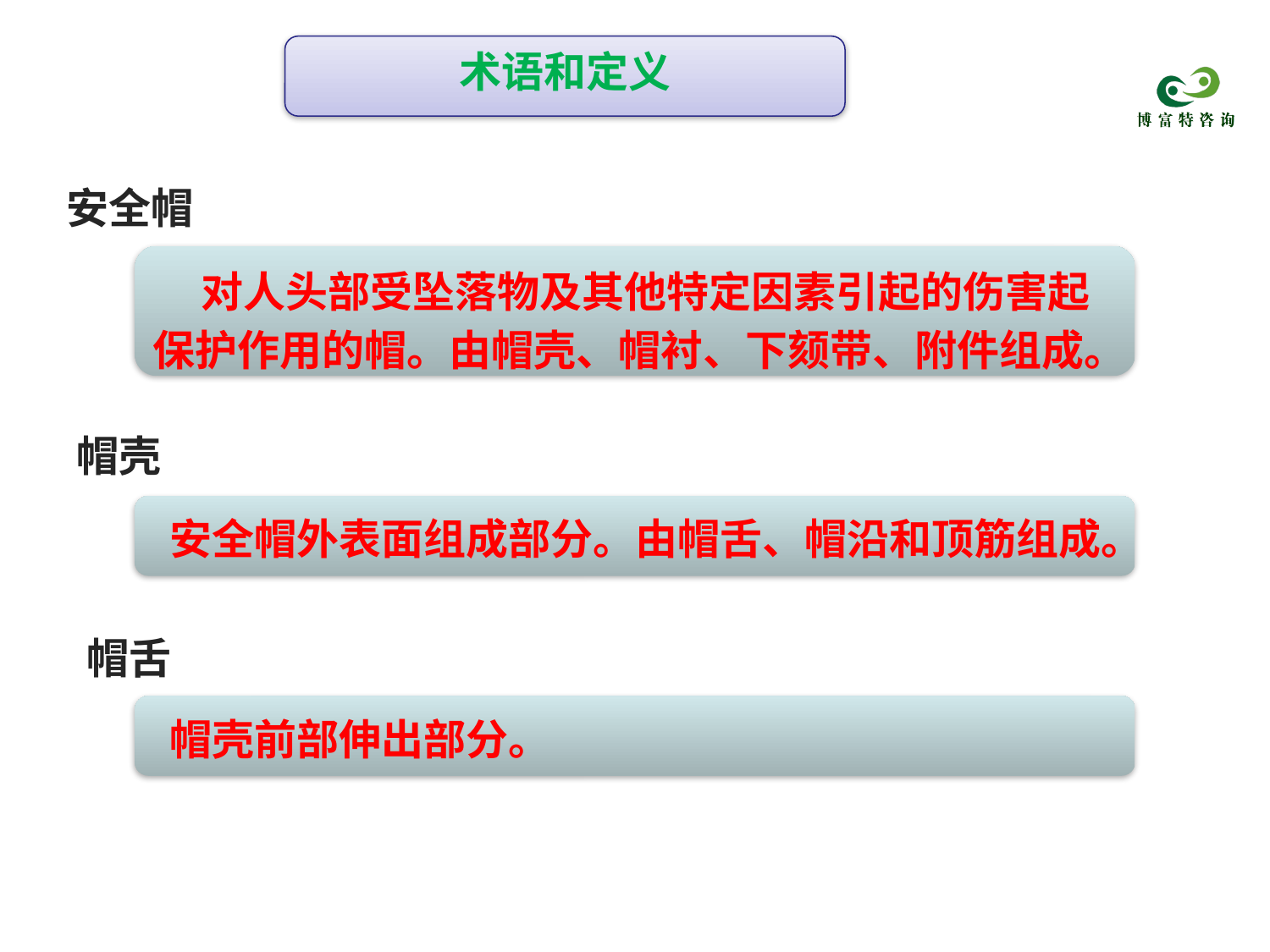

术语和定义
安全帽
    对人头部受坠落物及其他特定因素引起的伤害起保护作用的帽。由帽壳、帽衬、下颏带、附件组成。
帽壳
 安全帽外表面组成部分。由帽舌、帽沿和顶筋组成。
帽舌
 帽壳前部伸出部分。